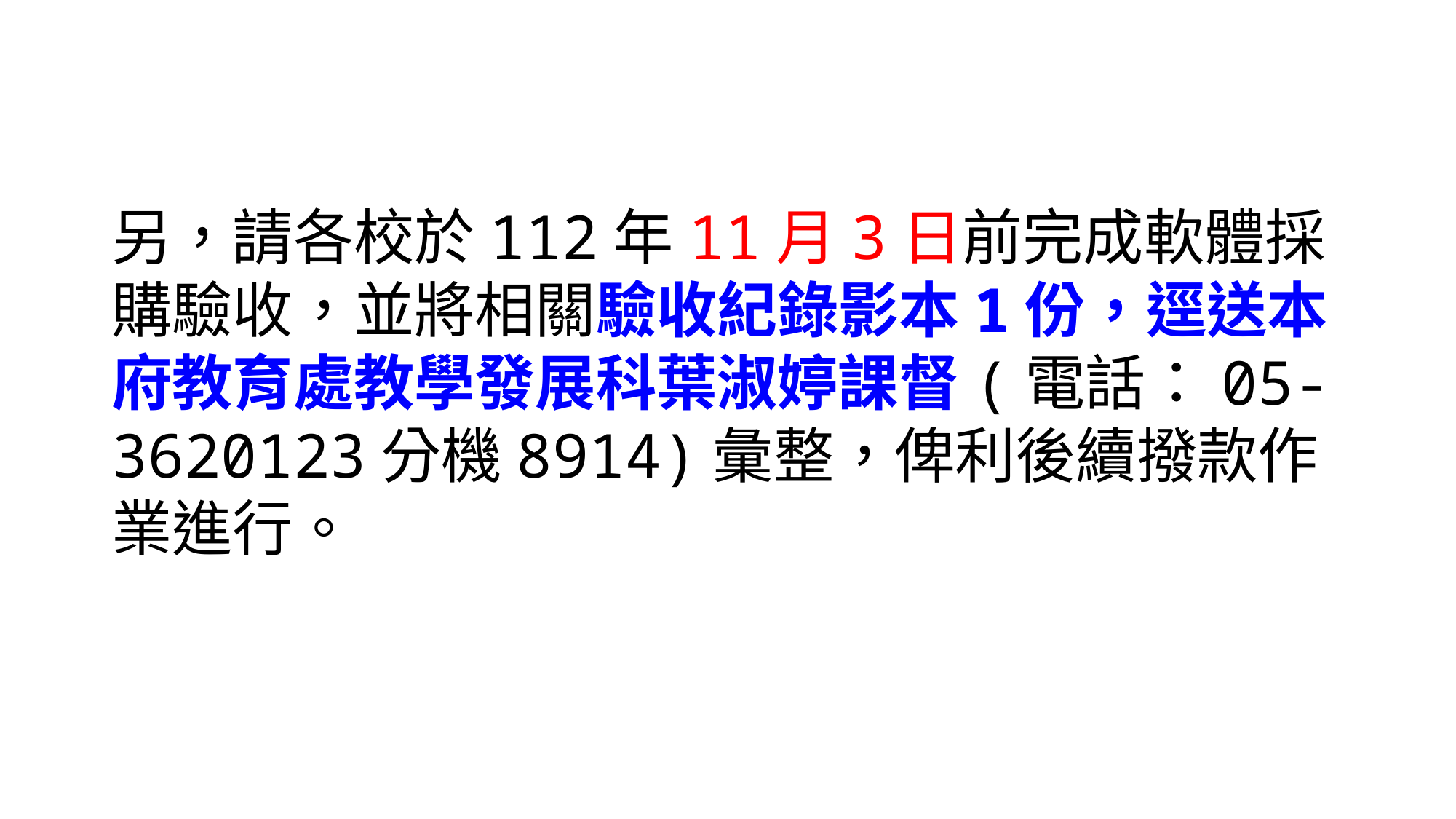

另，請各校於112年11月3日前完成軟體採購驗收，並將相關驗收紀錄影本1份，逕送本府教育處教學發展科葉淑婷課督(電話：05-3620123分機8914)彙整，俾利後續撥款作業進行。